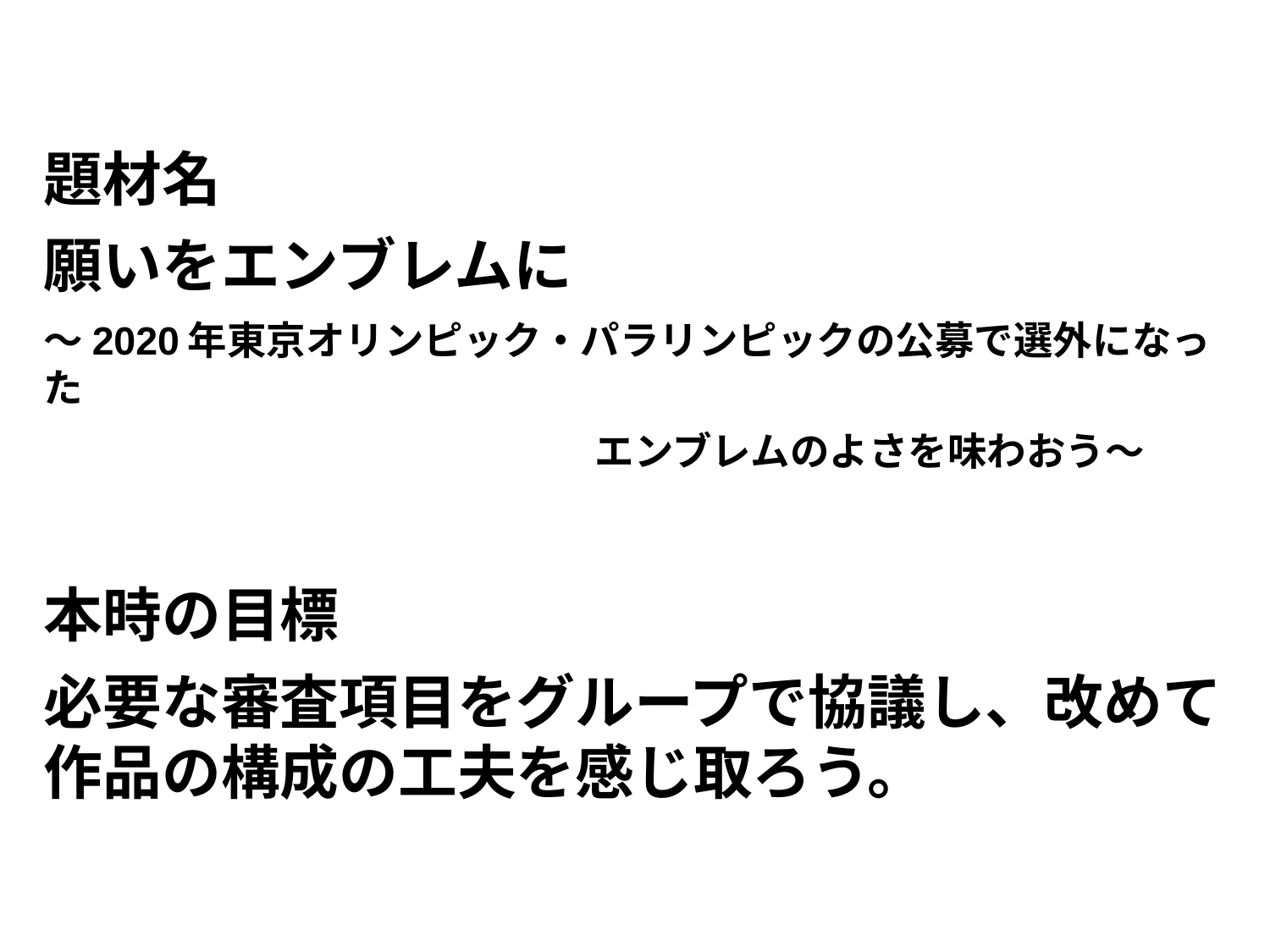

題材名
願いをエンブレムに
～2020年東京オリンピック・パラリンピックの公募で選外になった
　　　　　　　　　　　　　　エンブレムのよさを味わおう～

本時の目標
必要な審査項目をグループで協議し、改めて作品の構成の工夫を感じ取ろう。